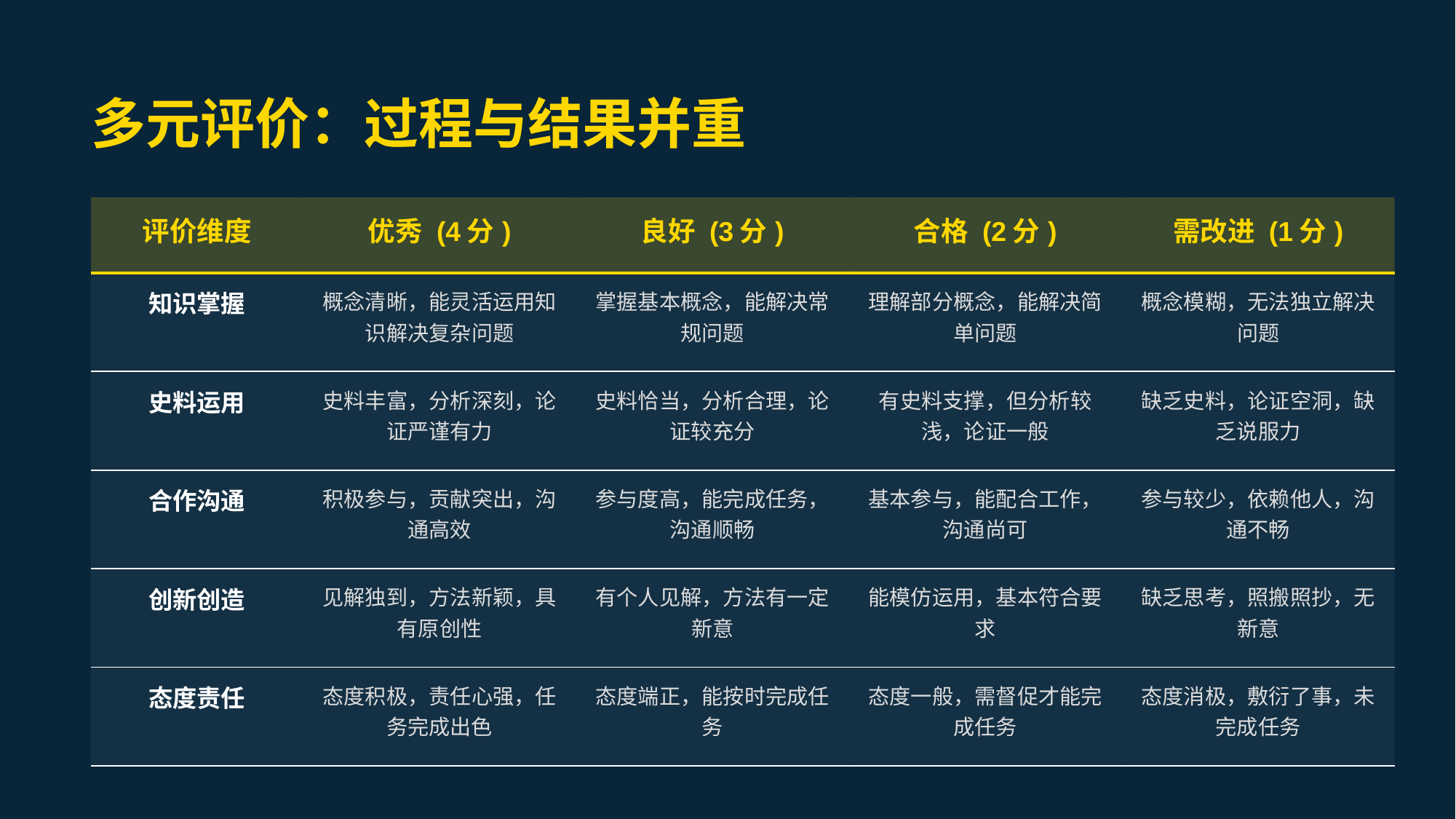

多元评价：过程与结果并重
| 评价维度 | 优秀 (4分) | 良好 (3分) | 合格 (2分) | 需改进 (1分) |
| --- | --- | --- | --- | --- |
| 知识掌握 | 概念清晰，能灵活运用知识解决复杂问题 | 掌握基本概念，能解决常规问题 | 理解部分概念，能解决简单问题 | 概念模糊，无法独立解决问题 |
| 史料运用 | 史料丰富，分析深刻，论证严谨有力 | 史料恰当，分析合理，论证较充分 | 有史料支撑，但分析较浅，论证一般 | 缺乏史料，论证空洞，缺乏说服力 |
| 合作沟通 | 积极参与，贡献突出，沟通高效 | 参与度高，能完成任务，沟通顺畅 | 基本参与，能配合工作，沟通尚可 | 参与较少，依赖他人，沟通不畅 |
| 创新创造 | 见解独到，方法新颖，具有原创性 | 有个人见解，方法有一定新意 | 能模仿运用，基本符合要求 | 缺乏思考，照搬照抄，无新意 |
| 态度责任 | 态度积极，责任心强，任务完成出色 | 态度端正，能按时完成任务 | 态度一般，需督促才能完成任务 | 态度消极，敷衍了事，未完成任务 |